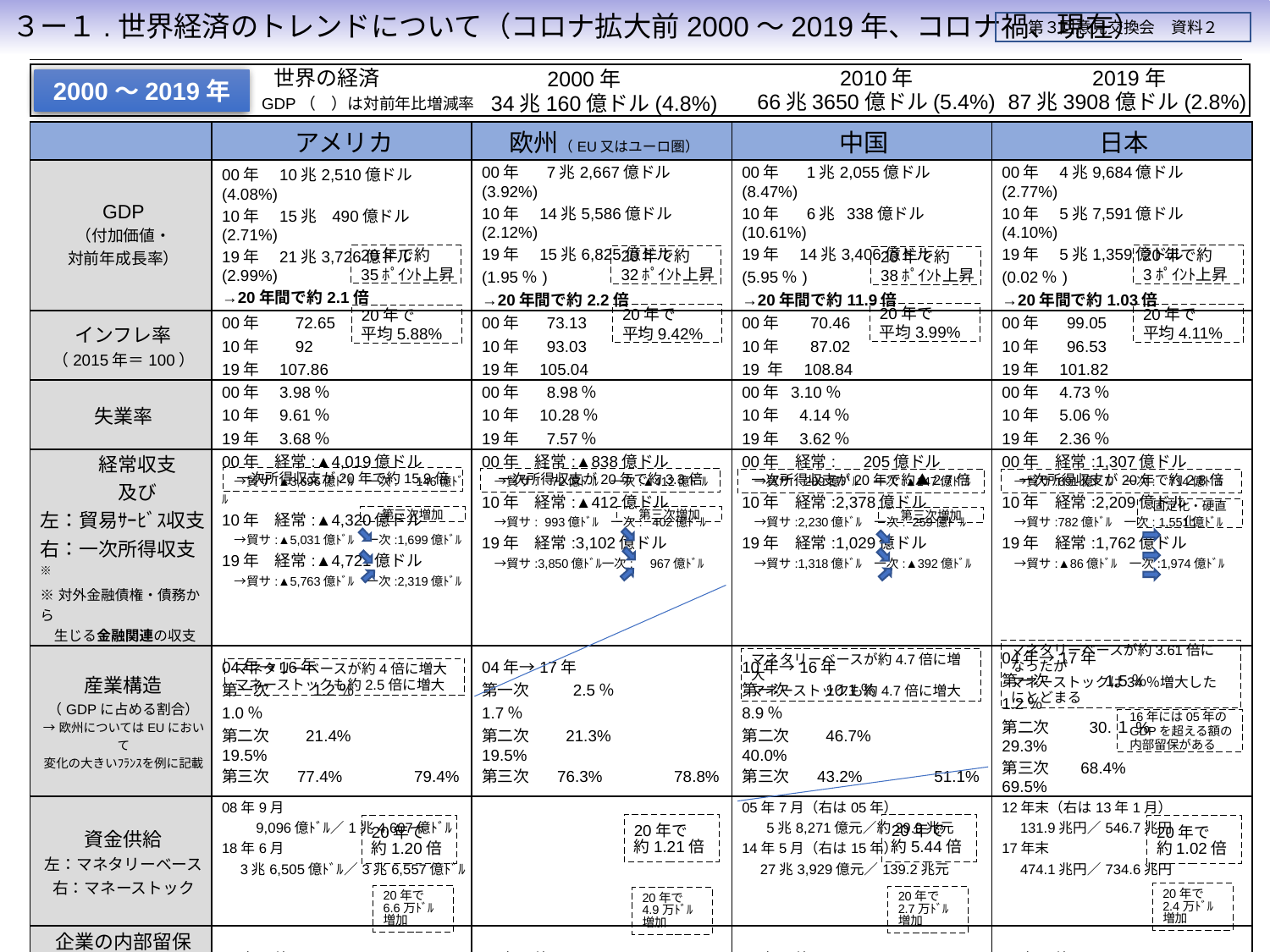

３ー１.世界経済のトレンドについて（コロナ拡大前2000～2019年、コロナ禍、現在）
第３回意見交換会　資料２
2010年
2019年
世界の経済
2000年
|  |
| --- |
2000～2019年
66兆3650億ドル(5.4%)
87兆3908億ドル(2.8%)
34兆160億ドル(4.8%)
GDP（　）は対前年比増減率
|  | アメリカ | 欧州（EU又はユーロ圏） | 中国 | 日本 |
| --- | --- | --- | --- | --- |
| GDP （付加価値・ 対前年成長率） | 00年　10兆2,510億ドル (4.08%) 10年　15兆 490億ドル (2.71%) 19年　21兆3,726億ドル (2.99%) →20年間で約2.1倍 | 00年　 7兆2,667億ドル (3.92%) 10年　14兆5,586億ドル (2.12%) 19年　15兆6,825億ドル (1.95％) →20年間で約2.2倍 | 00年　 1兆2,055億ドル (8.47%) 10年　 6兆 338億ドル(10.61%) 19年　14兆3,406億ドル (5.95％) →20年間で約11.9倍 | 00年　4兆9,684億ドル (2.77%) 10年　5兆7,591億ドル (4.10%) 19年　5兆1,359億ドル (0.02％) →20年間で約1.03倍 |
| インフレ率 （2015年＝100） | 00年　　72.65 10年　　92 19年　107.86 | 00年　 73.13 10年　 93.03 19年　105.04 | 00年　 70.46 10年　 87.02 19 年　108.84 | 00年　 99.05 10年　 96.53 19年　101.82 |
| 失業率 | 00年　3.98％ 10年　9.61％ 19年　3.68％ | 00年　 8.98％ 10年　10.28％ 19年　 7.57％ | 00年 3.10％ 10年　4.14％ 19年　3.62％ | 00年　4.73％ 10年　5.06％ 19年　2.36％ |
| 経常収支 　　　　及び 左：貿易ｻｰﾋﾞｽ収支 右：一次所得収支※ ※対外金融債権・債務から　 　生じる金融関連の収支 | 00年　経常:▲4,019億ドル 　→貿サ:▲3,696億ﾄﾞﾙ　一次:　146億ﾄﾞﾙ 10年　経常:▲4,320億ドル 　→貿サ:▲5,031億ﾄﾞﾙ　一次:1,699億ﾄﾞﾙ 19年　経常:▲4,721億ドル 　→貿サ:▲5,763億ﾄﾞﾙ　一次:2,319億ﾄﾞﾙ | 00年　経常:▲838億ドル 　→貿サ: 72億ﾄﾞﾙ　一次:▲412億ﾄﾞﾙ 10年　経常:▲412億ドル 　→貿サ: 993億ﾄﾞﾙ　一次: 402億ﾄﾞﾙ 19年　経常:3,102億ドル 　→貿サ:3,850億ﾄﾞﾙ一次: 967億ﾄﾞﾙ | 00年　経常:　 205億ドル 　→貿サ: 289億ﾄﾞﾙ　 一次:▲147億ﾄﾞﾙ 10年　経常:2,378億ドル 　→貿サ:2,230億ﾄﾞﾙ　一次: 259億ﾄﾞﾙ 19年　経常:1,029億ドル 　→貿サ:1,318億ﾄﾞﾙ　一次:▲392億ﾄﾞﾙ | 00年　経常:1,307億ドル 　→貿サ:691億ﾄﾞﾙ　一次: 714億ﾄﾞﾙ 10年　経常:2,209億ドル 　→貿サ:782億ﾄﾞﾙ　一次: 1,551億ﾄﾞﾙ 19年　経常:1,762億ドル 　→貿サ:▲86億ﾄﾞﾙ　一次:1,974億ﾄﾞﾙ |
| 産業構造 （GDPに占める割合） →欧州についてはEUにおいて 変化の大きいﾌﾗﾝｽを例に記載 | 04年→16年 第一次　　 1.2％　　 　　1.0％ 第二次　　21.4%　　　　19.5% 第三次　 77.4%　　　　79.4% | 04年→17年 第一次　　 2.5％　　　 　1.7％ 第二次　　21.3%　　　　19.5% 第三次　 76.3%　　　　78.8% | 10年→16年 第一次　　10.1％　　　　 8.9％ 第二次　　46.7%　　　　40.0% 第三次　 43.2%　　　　51.1% | 04年→17年 第一次　　 　1.5％　　　　 1.2％ 第二次　 　30.１%　　　　 29.3% 第三次　 68.4%　　　　 69.5% |
| 資金供給 左：マネタリーベース 右：マネーストック | 08年9月 　 9,096億ﾄﾞﾙ／1兆4,607億ﾄﾞﾙ 18年6月 　3兆6,505億ﾄﾞﾙ／3兆6,557億ﾄﾞﾙ |  | 05年7月（右は05年） 　 5兆8,271億元／約29.9兆元 14年5月（右は15年） 　27兆3,929億元／139.2兆元 | 12年末（右は13年1月） 　131.9兆円／546.7兆円 17年末 　474.1兆円／734.6兆円 |
| 企業の内部留保 （2005年のGDP＝100） →欧州はﾌﾗﾝｽの例 | 05年　約14％　 16年 約30％ | 05年　約16％　 16年 約56％ | 05年　約 4％ 16年 約52% | 05年　約 20％ 16年 約122% |
| 労働市場の流動性 | 主要国と比較して労働市場の流動性が高い | ﾌﾗﾝｽ、ﾄﾞｲﾂ、英国は、労働市場の流動性が日本よりは高いが、主要国と比較して低い |  | 主要国と比較して労働市場の流動性が低い |
| 平均賃金 →欧州はﾌﾗﾝｽの例、 　　中国は上海市の例 （中国のみ月額・最低賃金） | 00年　55,366ドル 10年　61,048ドル 19年　66,383ドル | 00年　38,782ドル 10年　44,325ドル 19年　47,112ドル | 00年　 445元 10年　1,120元 19年　2,420元 | 00年　38,365ドル 10年　38,085ドル 19年　39,041ドル |
| 労働生産性 →欧州はﾌﾗﾝｽの例 | 00年　 73,665ドル 10年 106,038ドル 20年　 139,724ドル | 00年　 62,102ドル 10年 87,032ドル 20年　 111,524ドル | 00年　 5,116ドル 10年 16,265ドル 20年　 32,337ドル | 00年　 51,887ドル 10年 68,346ドル 20年　 75,830ドル |
20年で約
35ﾎﾟｲﾝﾄ上昇
20年で約
3ﾎﾟｲﾝﾄ上昇
20年で約
32ﾎﾟｲﾝﾄ上昇
20年で約
38ﾎﾟｲﾝﾄ上昇
20年で
平均3.99%
20年で
平均4.11%
20年で
平均9.42%
20年で
平均5.88%
一次所得収支が20年で約15.9倍
一次所得収支が20年で約3.3倍
一次所得収支が20年で約2.8倍
一次所得収支が20年で約▲2.7倍
固定化・硬直化
第三次増加
第三次増加
第三次増加

マネタリーベースが約3.61倍になったが
マネーストックは34％増大したにとどまる
マネタリーベースが約4.7倍に増大
マネーストックも約4.7倍に増大
マネタリーベースが約4倍に増大
マネーストックも約2.5倍に増大
16年には05年の
GDPを超える額の
内部留保がある
20年で
約1.21倍
20年で
約5.44倍
20年で
約1.20倍
20年で
約1.02倍
20年で
2.4万ﾄﾞﾙ
増加
20年で
6.6万ﾄﾞﾙ
増加
20年で
2.7万ﾄﾞﾙ
増加
20年で
4.9万ﾄﾞﾙ
増加